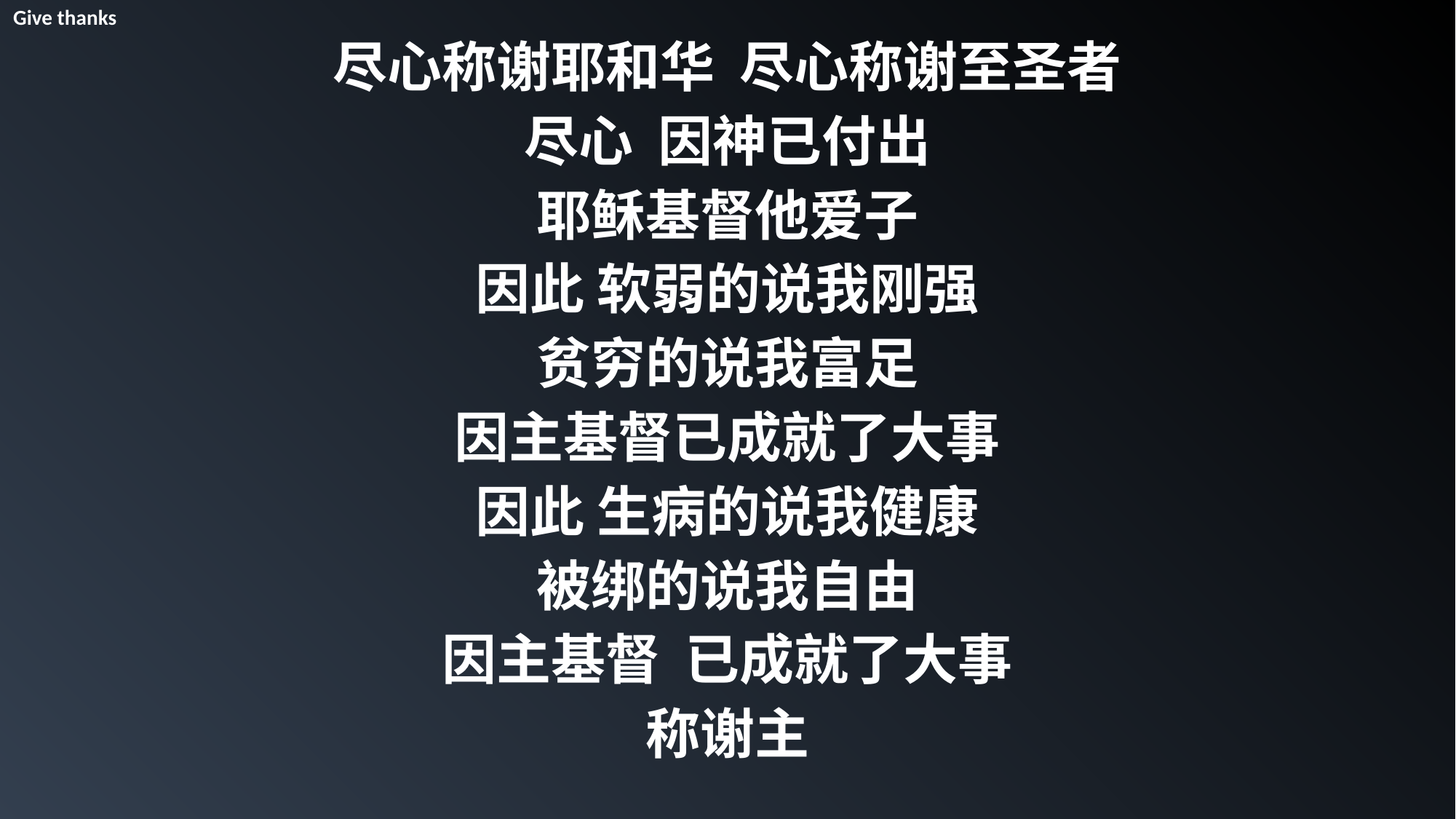

Give thanks
尽心称谢耶和华  尽心称谢至圣者
尽心  因神已付出
耶稣基督他爱子
因此 软弱的说我刚强
贫穷的说我富足
因主基督已成就了大事
因此 生病的说我健康
被绑的说我自由
因主基督  已成就了大事
称谢主